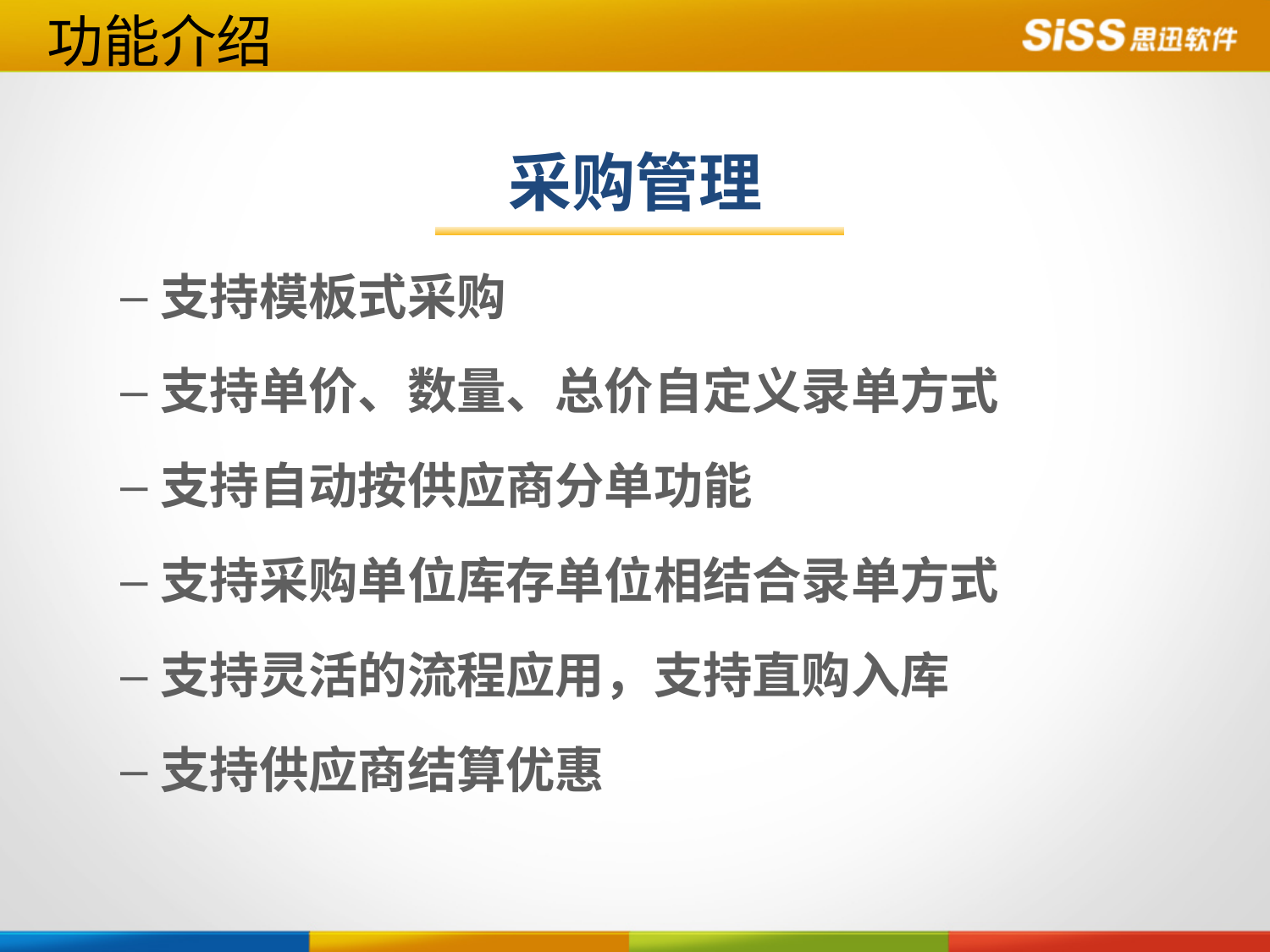

功能介绍
采购管理

支持模板式采购

支持单价、数量、总价自定义录单方式

支持自动按供应商分单功能

支持采购单位库存单位相结合录单方式

支持灵活的流程应用，支持直购入库

支持供应商结算优惠